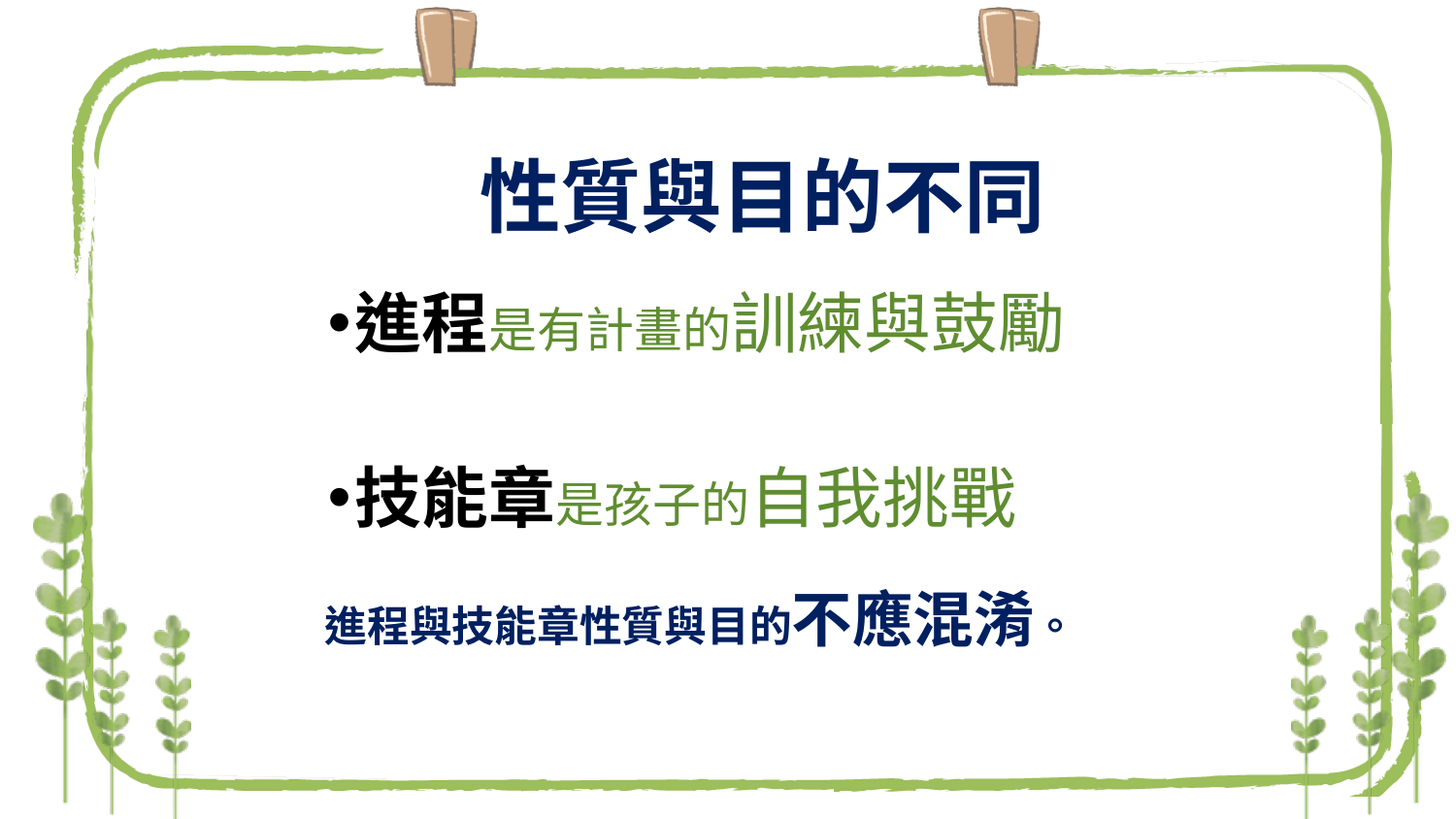

性質與目的不同
進程是有計畫的訓練與鼓勵

技能章是孩子的自我挑戰
進程與技能章性質與目的不應混淆。